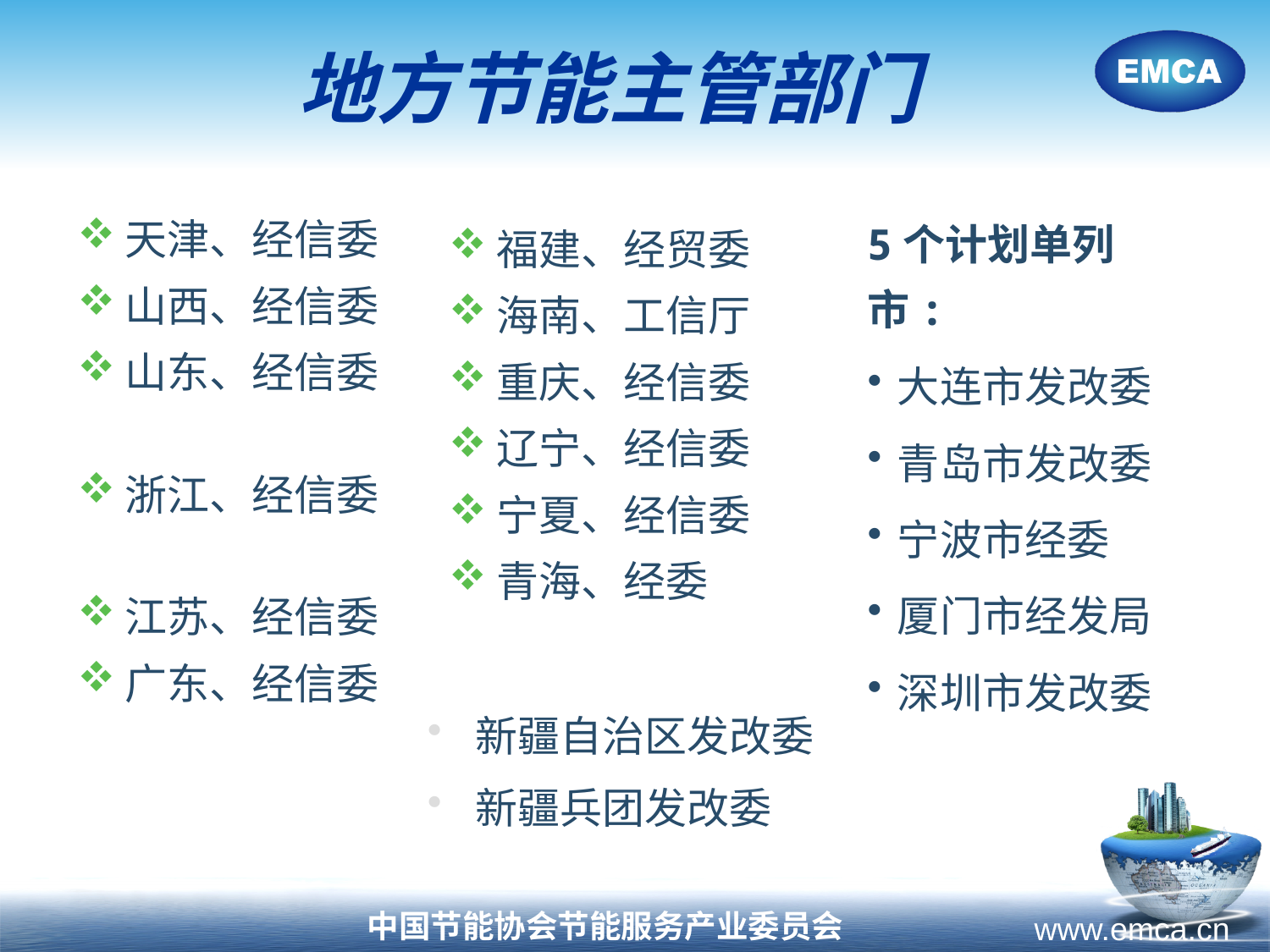

# 地方节能主管部门
5个计划单列市:
大连市发改委
青岛市发改委
宁波市经委
厦门市经发局
深圳市发改委

天津、经信委
山西、经信委
山东、经信委
浙江、经信委
江苏、经信委
广东、经信委
福建、经贸委
海南、工信厅
重庆、经信委
辽宁、经信委
宁夏、经信委
青海、经委
33
新疆自治区发改委
新疆兵团发改委